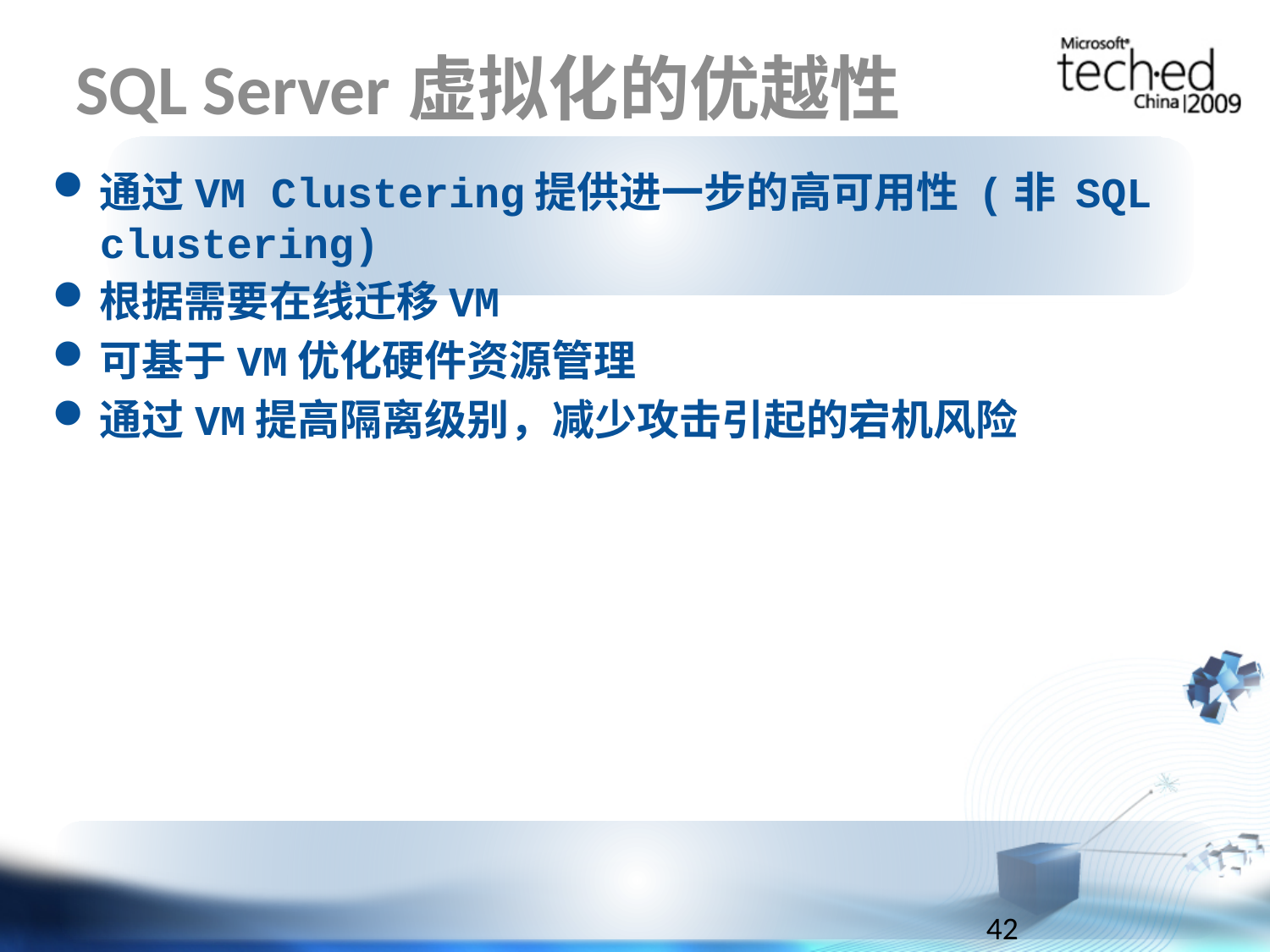

# SQL Server虚拟化的优越性

通过VM Clustering提供进一步的高可用性 (非 SQL clustering)
根据需要在线迁移VM
可基于VM优化硬件资源管理
通过VM提高隔离级别，减少攻击引起的宕机风险

42